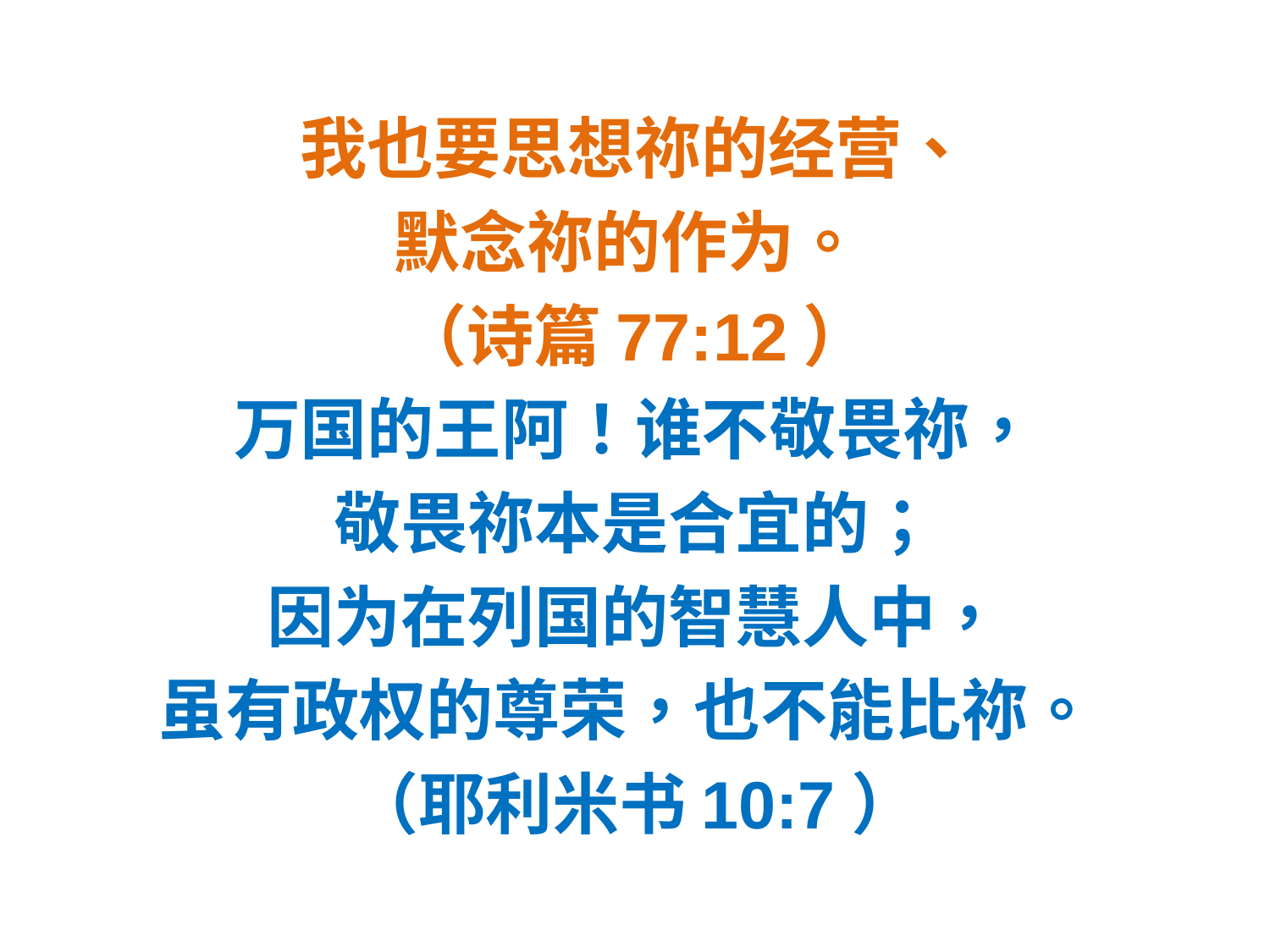

#
我也要思想祢的经营、
默念祢的作为。
（诗篇77:12）
万国的王阿！谁不敬畏祢，
敬畏祢本是合宜的；
因为在列国的智慧人中，
虽有政权的尊荣，也不能比祢。
（耶利米书10:7）